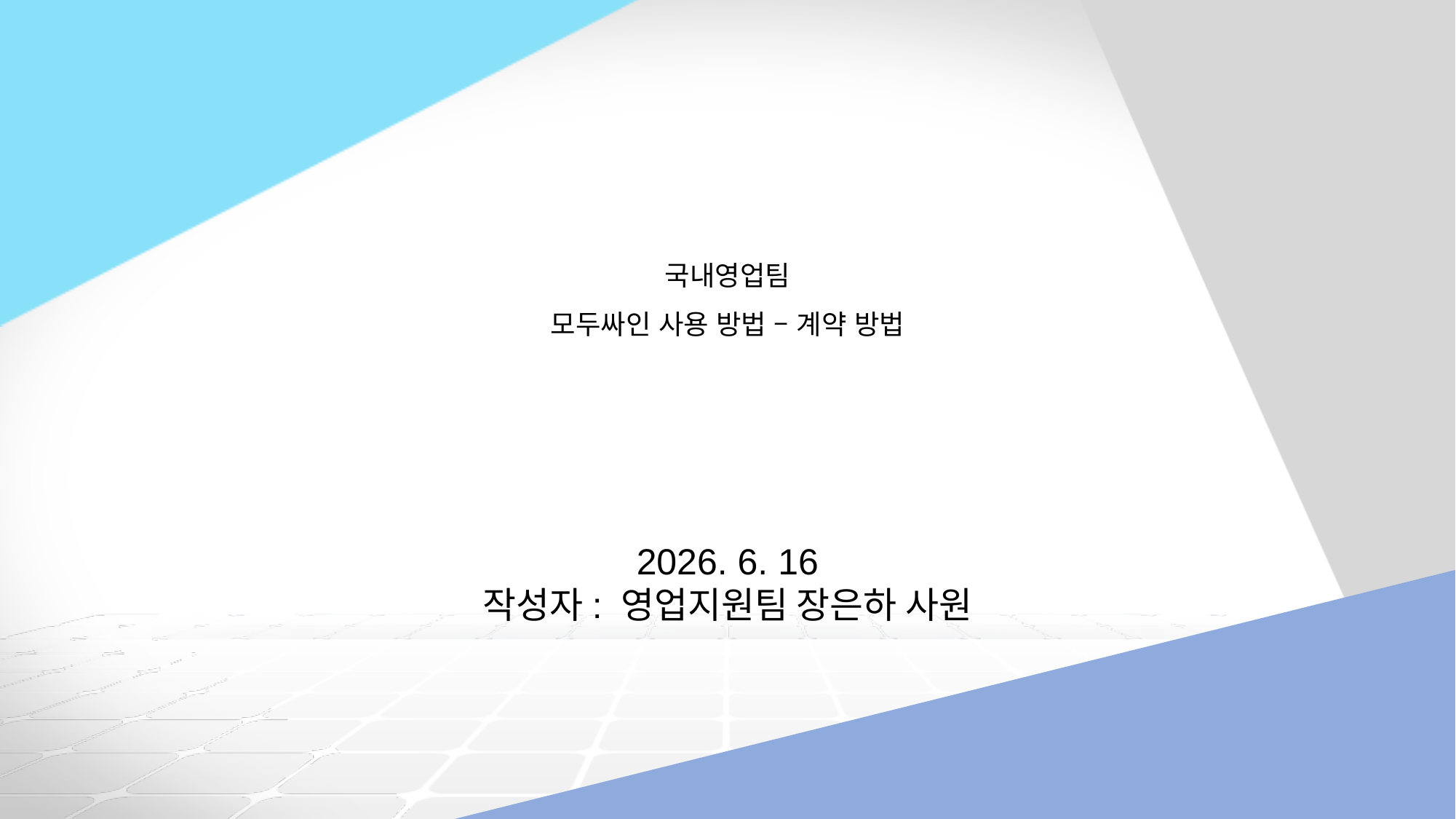

국내영업팀
모두싸인 사용 방법 – 계약 방법
2026. 6. 16
작성자: 영업지원팀 장은하 사원